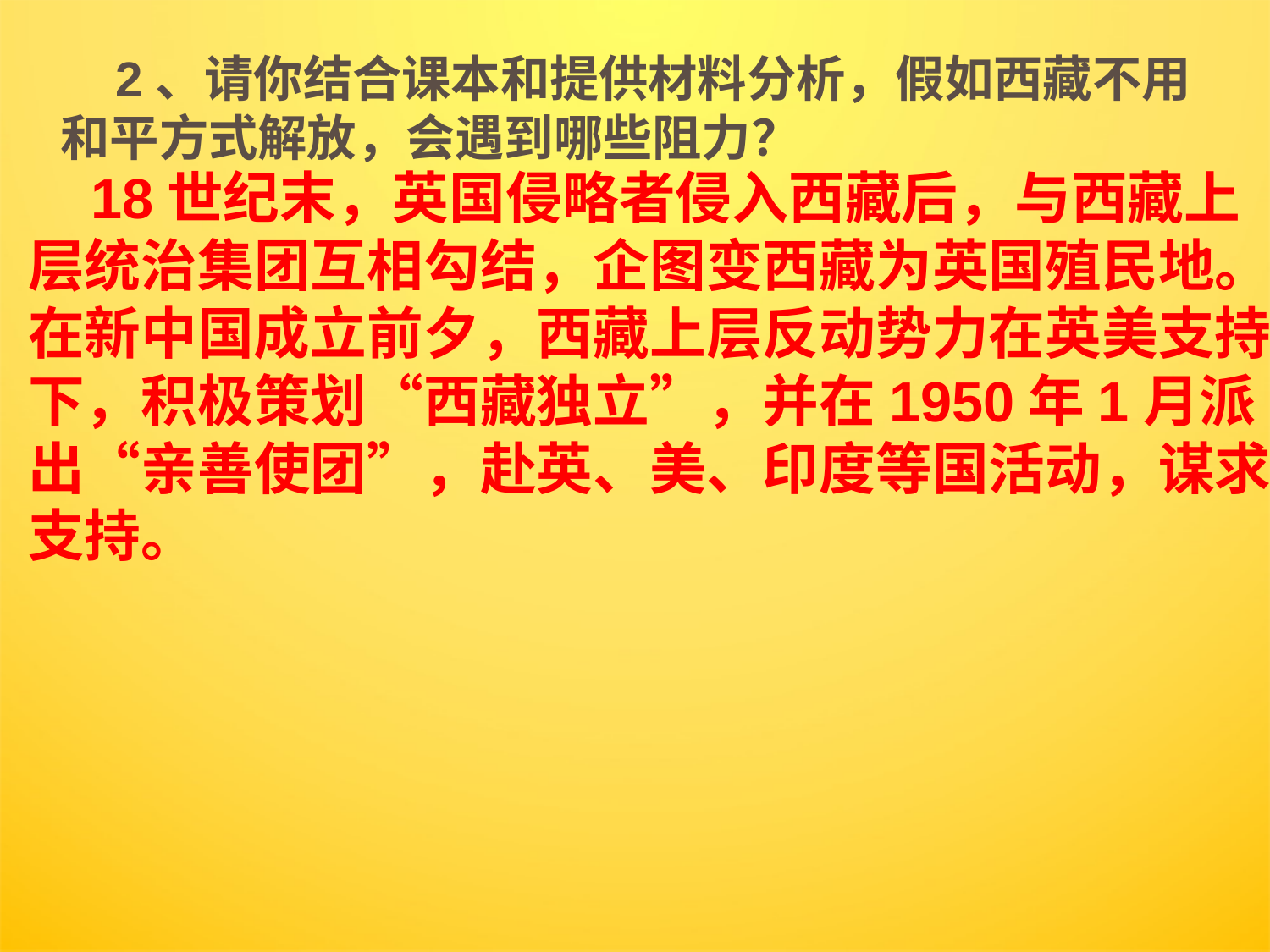

2、请你结合课本和提供材料分析，假如西藏不用和平方式解放，会遇到哪些阻力？
    18世纪末，英国侵略者侵入西藏后，与西藏上层统治集团互相勾结，企图变西藏为英国殖民地。在新中国成立前夕，西藏上层反动势力在英美支持下，积极策划“西藏独立”，并在1950年1月派出“亲善使团”，赴英、美、印度等国活动，谋求支持。